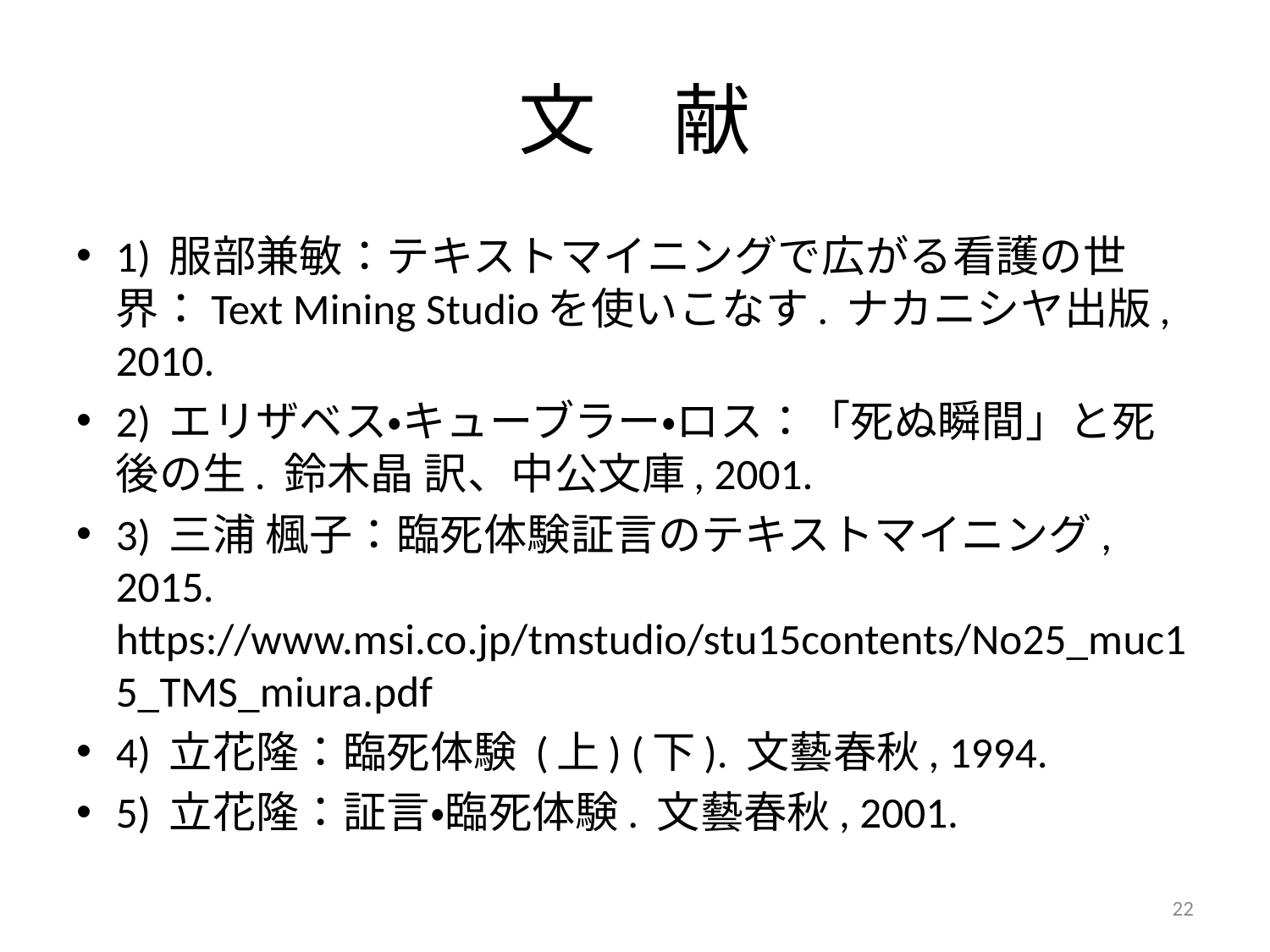

# 文　献
1) 服部兼敏：テキストマイニングで広がる看護の世界：Text Mining Studioを使いこなす. ナカニシヤ出版, 2010.
2) エリザベス・キューブラー・ロス：「死ぬ瞬間」と死後の生. 鈴木晶 訳、中公文庫, 2001.
3) 三浦 楓子：臨死体験証言のテキストマイニング, 2015. 　https://www.msi.co.jp/tmstudio/stu15contents/No25_muc15_TMS_miura.pdf
4) 立花隆：臨死体験 (上) (下). 文藝春秋, 1994.
5) 立花隆：証言・臨死体験. 文藝春秋, 2001.
22